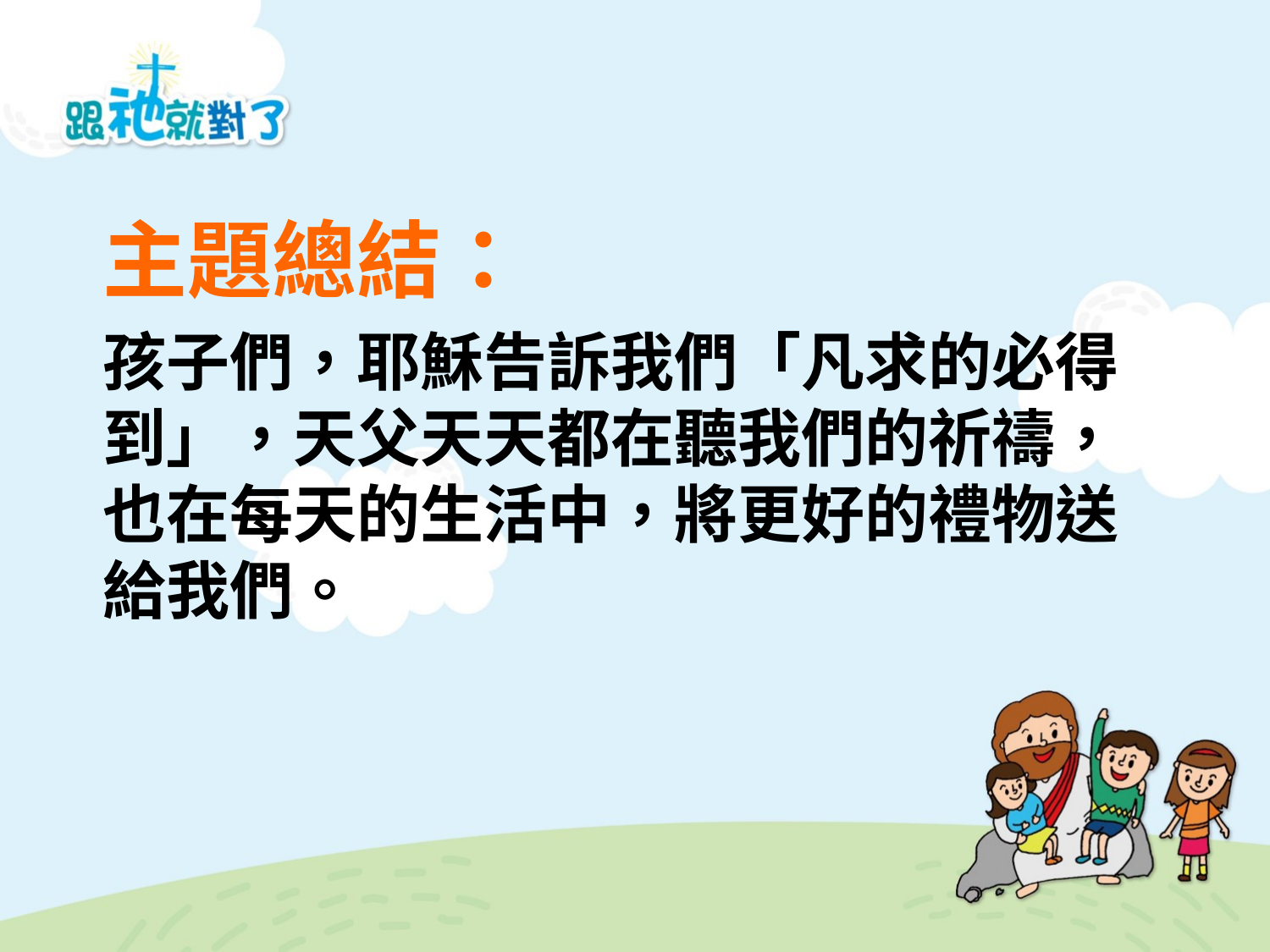

主題總結：
孩子們，耶穌告訴我們「凡求的必得到」，天父天天都在聽我們的祈禱，也在每天的生活中，將更好的禮物送給我們。